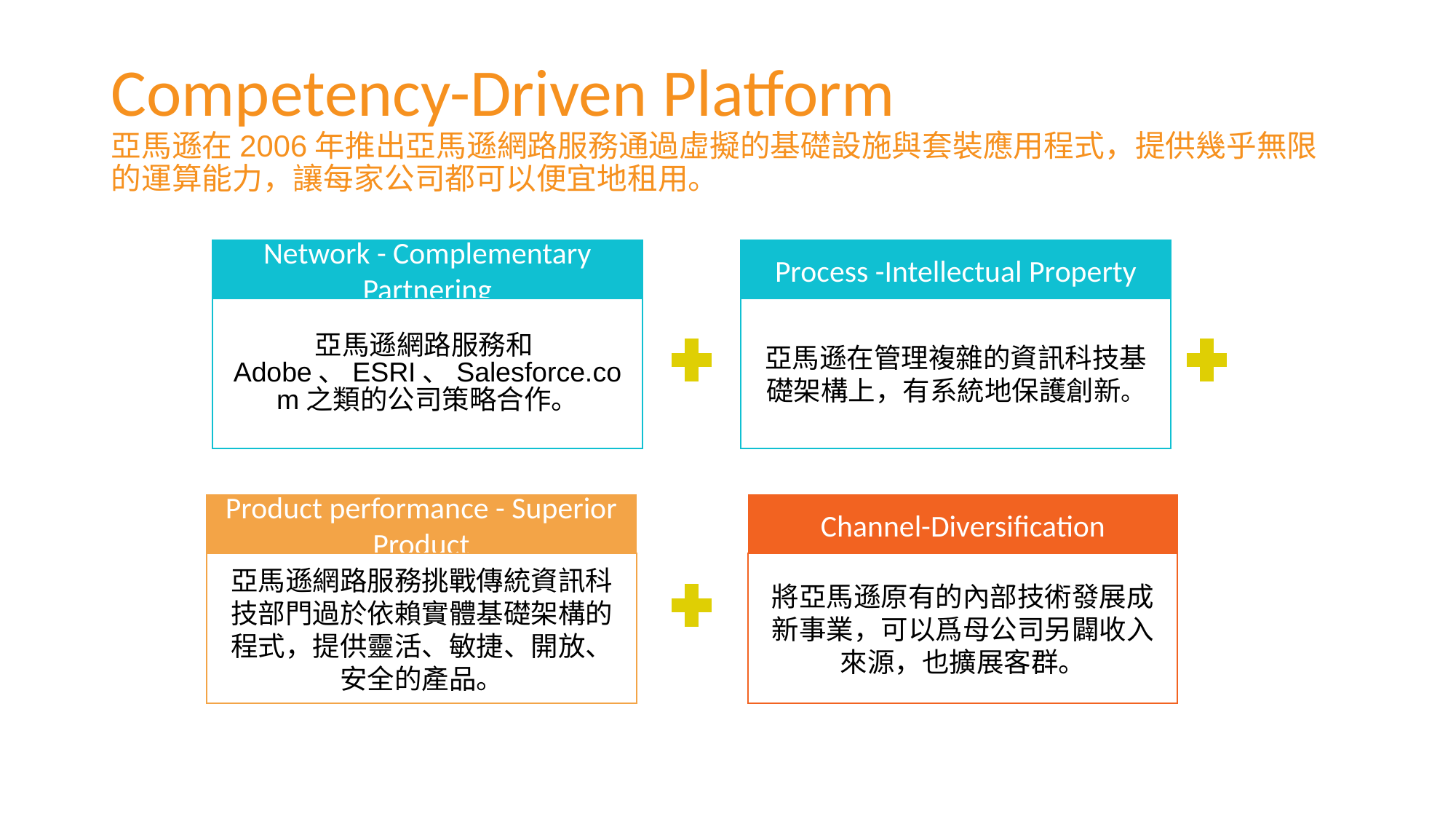

Competency-Driven Platform
亞馬遜在2006年推出亞馬遜網路服務通過虛擬的基礎設施與套裝應用程式，提供幾乎無限的運算能力，讓每家公司都可以便宜地租用。
Network - Complementary Partnering
亞馬遜網路服務和Adobe、ESRI、Salesforce.com之類的公司策略合作。
Process -Intellectual Property
亞馬遜在管理複雜的資訊科技基礎架構上，有系統地保護創新。

Product performance - Superior Product
亞馬遜網路服務挑戰傳統資訊科技部門過於依賴實體基礎架構的程式，提供靈活、敏捷、開放、安全的產品。
Channel-Diversification
將亞馬遜原有的內部技術發展成新事業，可以爲母公司另闢收入來源，也擴展客群。